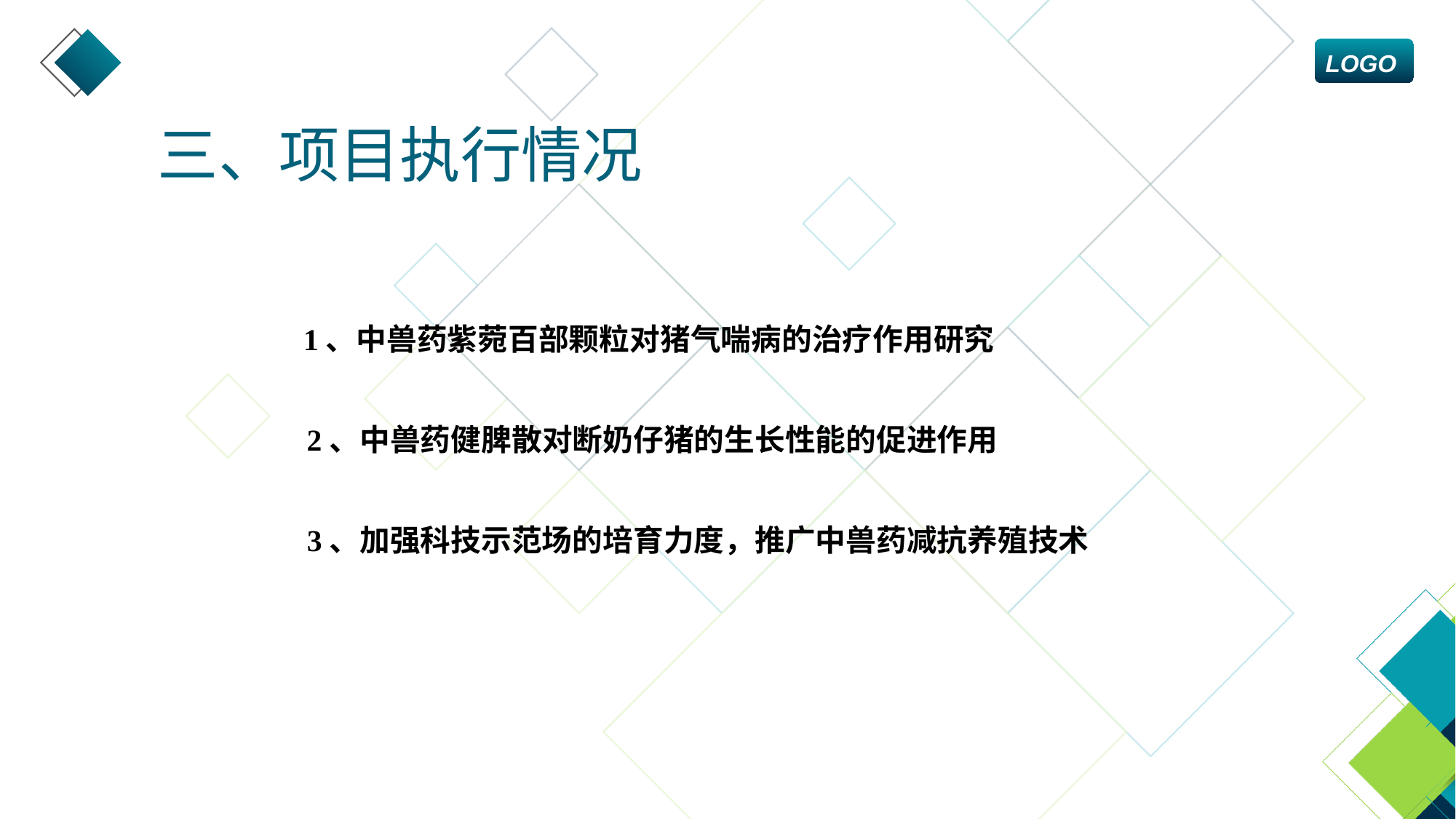

三、项目执行情况
1、中兽药紫菀百部颗粒对猪气喘病的治疗作用研究
2、中兽药健脾散对断奶仔猪的生长性能的促进作用
3、加强科技示范场的培育力度，推广中兽药减抗养殖技术